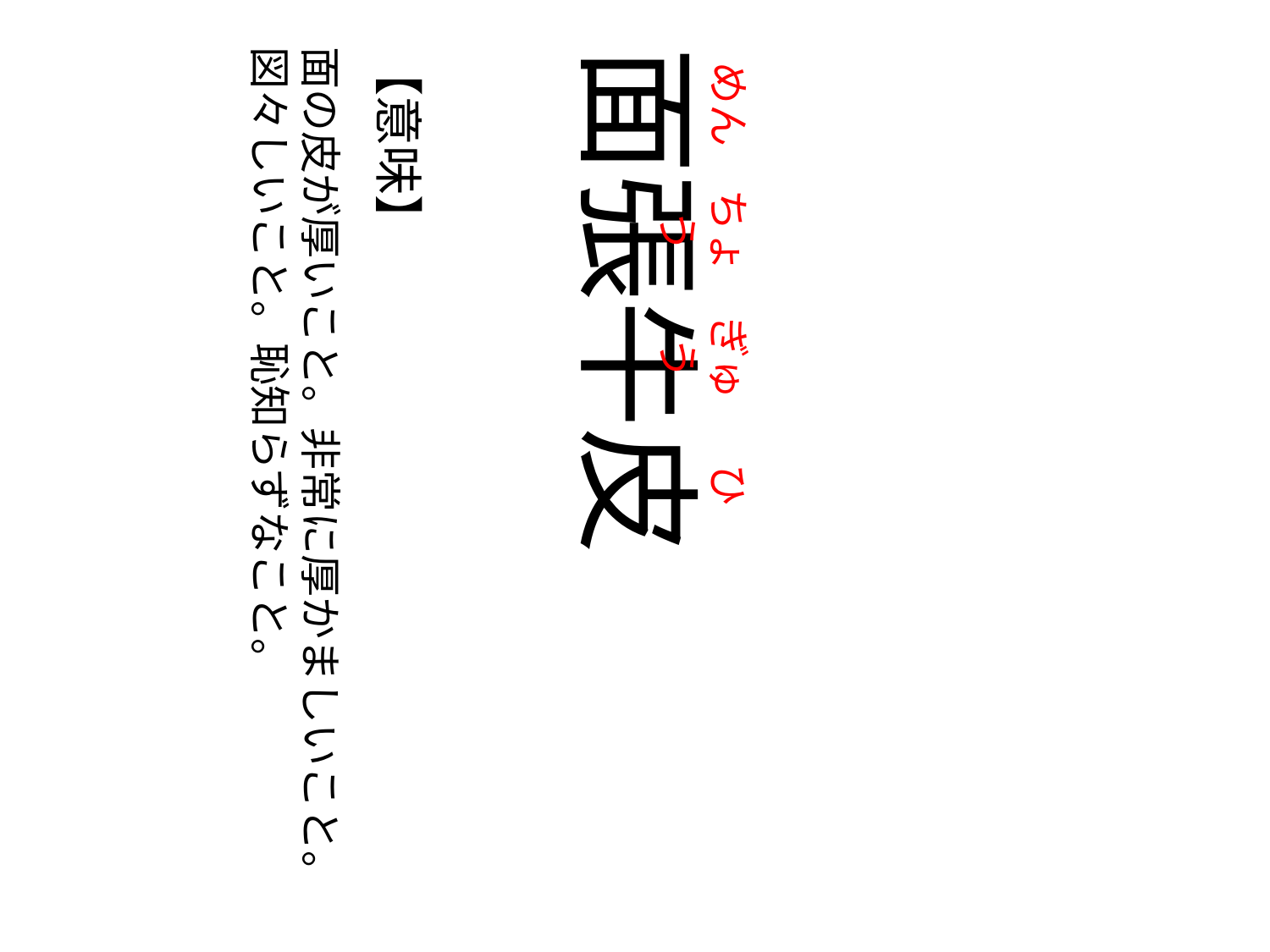

めん
の
ちょう
の
ぎゅう
の
ひ
面の皮が厚いこと。非常に厚かましいこと。図々しいこと。恥知らずなこと。
【意味】
面張牛皮